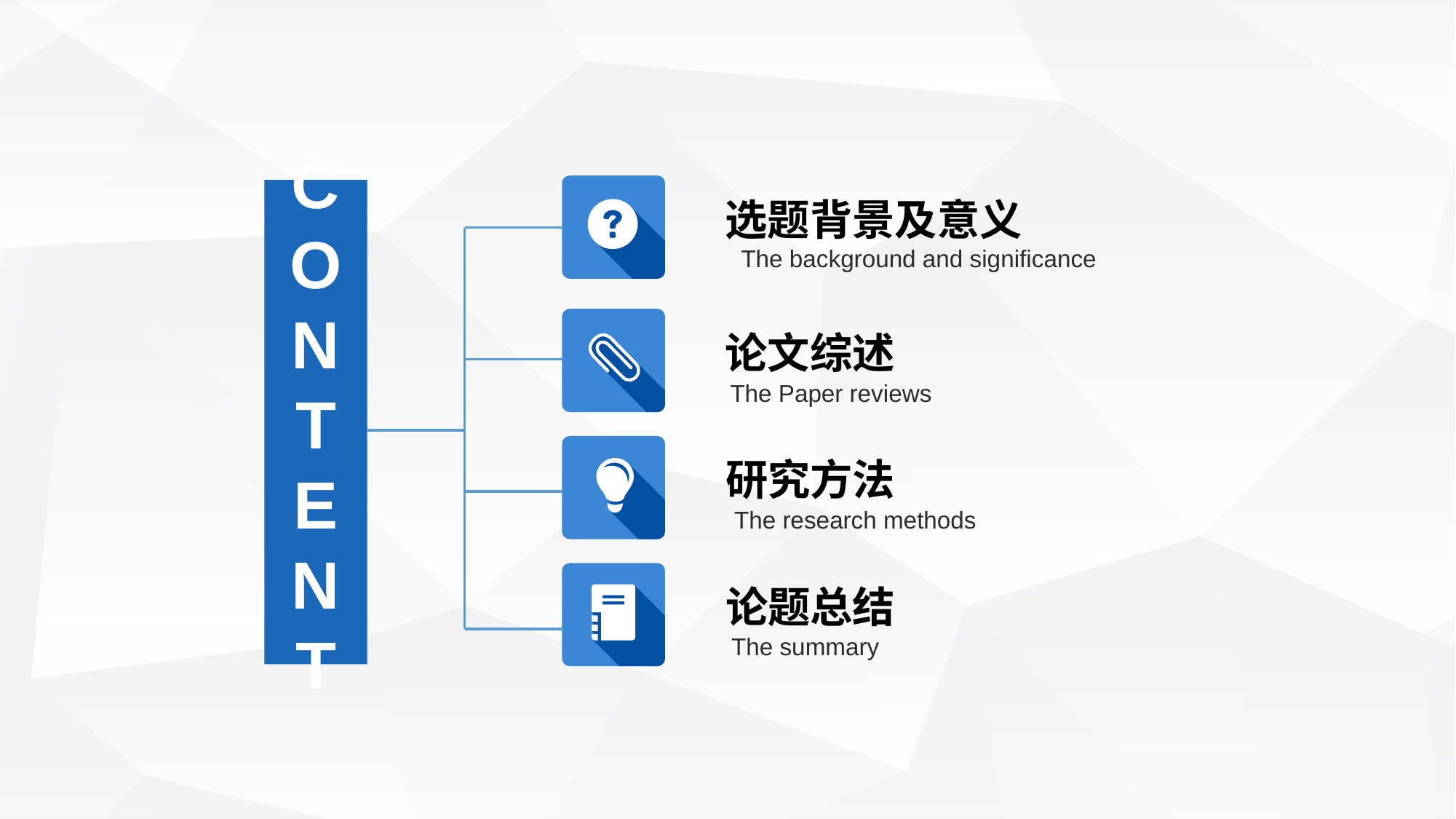

CONTENT
选题背景及意义

The background and significance

论文综述
The Paper reviews

研究方法
The research methods

论题总结
The summary